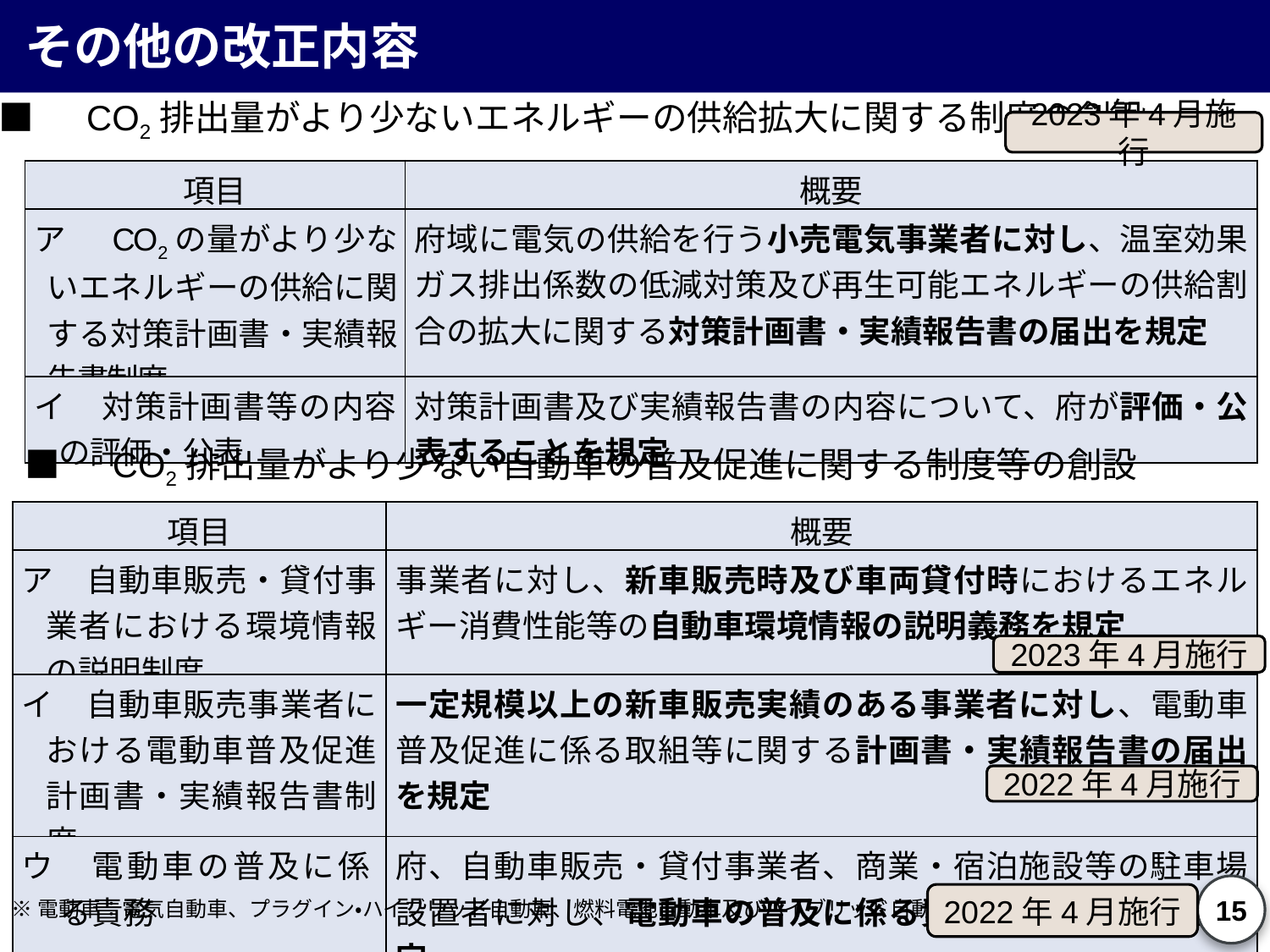

その他の改正内容
■　CO2排出量がより少ないエネルギーの供給拡大に関する制度の創設
2023年4月施行
| 項目 | 概要 |
| --- | --- |
| ア　CO2の量がより少ないエネルギーの供給に関する対策計画書・実績報告書制度 | 府域に電気の供給を行う小売電気事業者に対し、温室効果ガス排出係数の低減対策及び再生可能エネルギーの供給割合の拡大に関する対策計画書・実績報告書の届出を規定 |
| イ　対策計画書等の内容の評価・公表 | 対策計画書及び実績報告書の内容について、府が評価・公表することを規定 |
■　CO2排出量がより少ない自動車の普及促進に関する制度等の創設
| 項目 | 概要 |
| --- | --- |
| ア　自動車販売・貸付事業者における環境情報の説明制度 | 事業者に対し、新車販売時及び車両貸付時におけるエネルギー消費性能等の自動車環境情報の説明義務を規定 |
| イ　自動車販売事業者における電動車普及促進計画書・実績報告書制度 | 一定規模以上の新車販売実績のある事業者に対し、電動車普及促進に係る取組等に関する計画書・実績報告書の届出を規定 |
| ウ　電動車の普及に係る責務 | 府、自動車販売・貸付事業者、商業・宿泊施設等の駐車場設置者に対し、電動車の普及に係る責務（努力義務）を規定 |
2023年4月施行
2022年4月施行
15
2022年4月施行
※電動車：電気自動車、プラグイン・ハイブリッド自動車、燃料電池自動車及びハイブリッド自動車